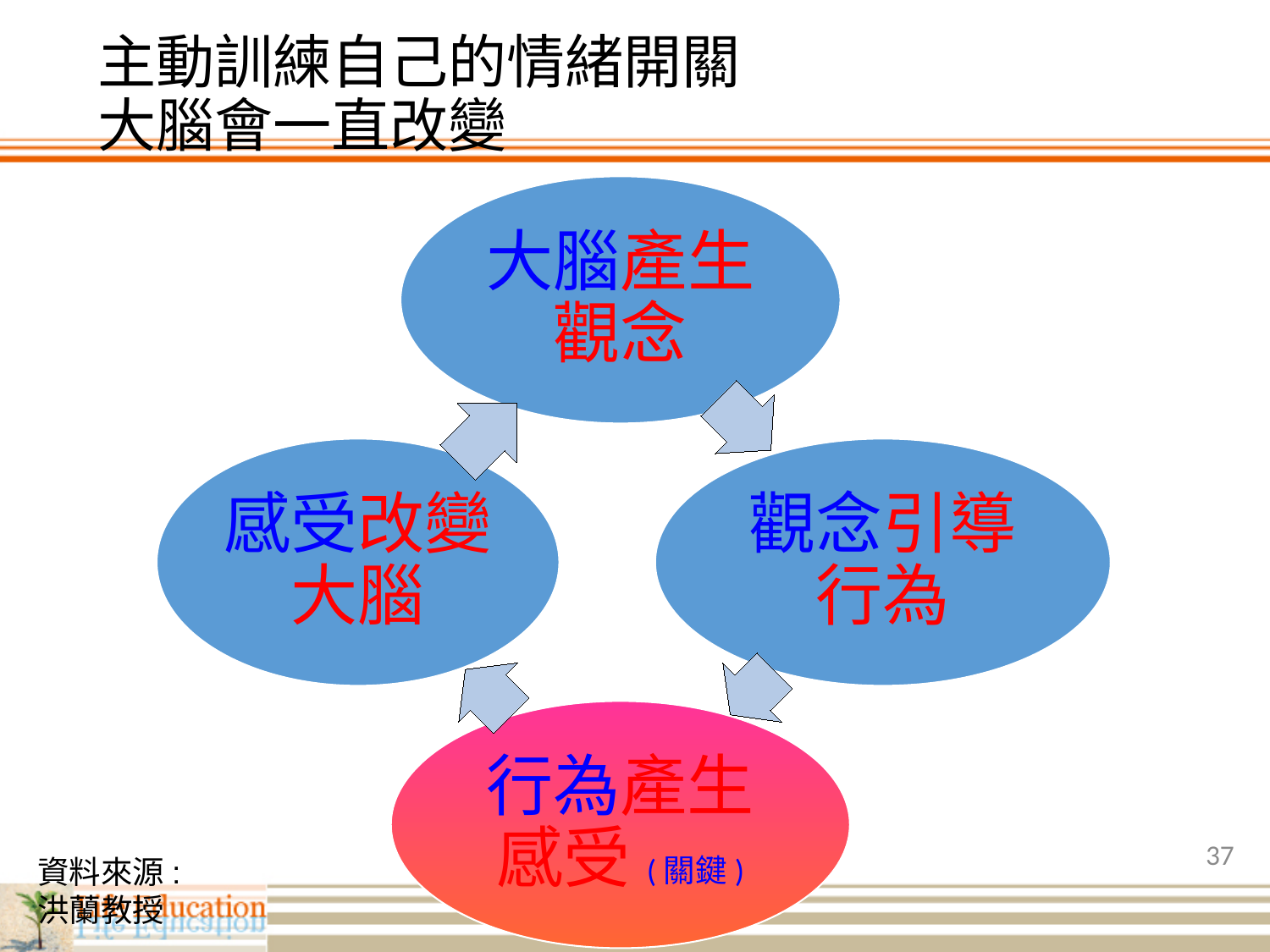

# 主動訓練自己的情緒開關 大腦會一直改變
大腦產生觀念

觀念引導行為

行為產生感受(關鍵)

感受改變大腦

37
資料來源:洪蘭教授